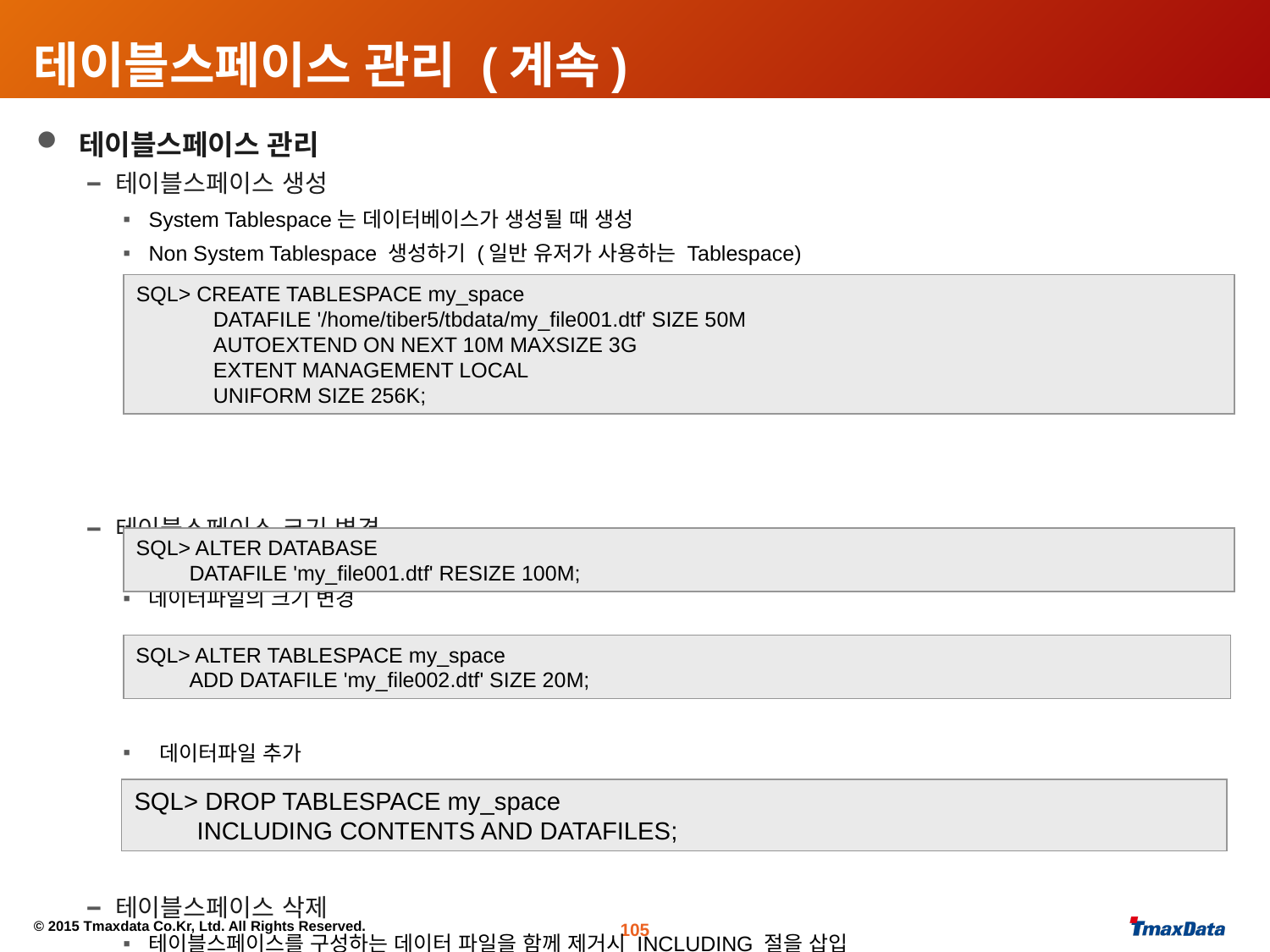

# 테이블스페이스 관리 (계속)
 테이블스페이스 관리
 테이블스페이스 생성
System Tablespace는 데이터베이스가 생성될 때 생성
Non System Tablespace 생성하기 (일반 유저가 사용하는 Tablespace)

 테이블스페이스 크기 변경
테이블스페이스의 크기는 물리적인 데이터파일의 크기 변경과 데이터파일 추가로 변경 가능
데이터파일의 크기 변경

 데이터파일 추가

 테이블스페이스 삭제
테이블스페이스를 구성하는 데이터 파일을 함께 제거시 INCLUDING 절을 삽입
SQL> CREATE TABLESPACE my_space
             DATAFILE '/home/tiber5/tbdata/my_file001.dtf' SIZE 50M
             AUTOEXTEND ON NEXT 10M MAXSIZE 3G
             EXTENT MANAGEMENT LOCAL
             UNIFORM SIZE 256K;
SQL> ALTER DATABASE
         DATAFILE 'my_file001.dtf' RESIZE 100M;
SQL> ALTER TABLESPACE my_space
         ADD DATAFILE 'my_file002.dtf' SIZE 20M;
SQL> DROP TABLESPACE my_space
         INCLUDING CONTENTS AND DATAFILES;